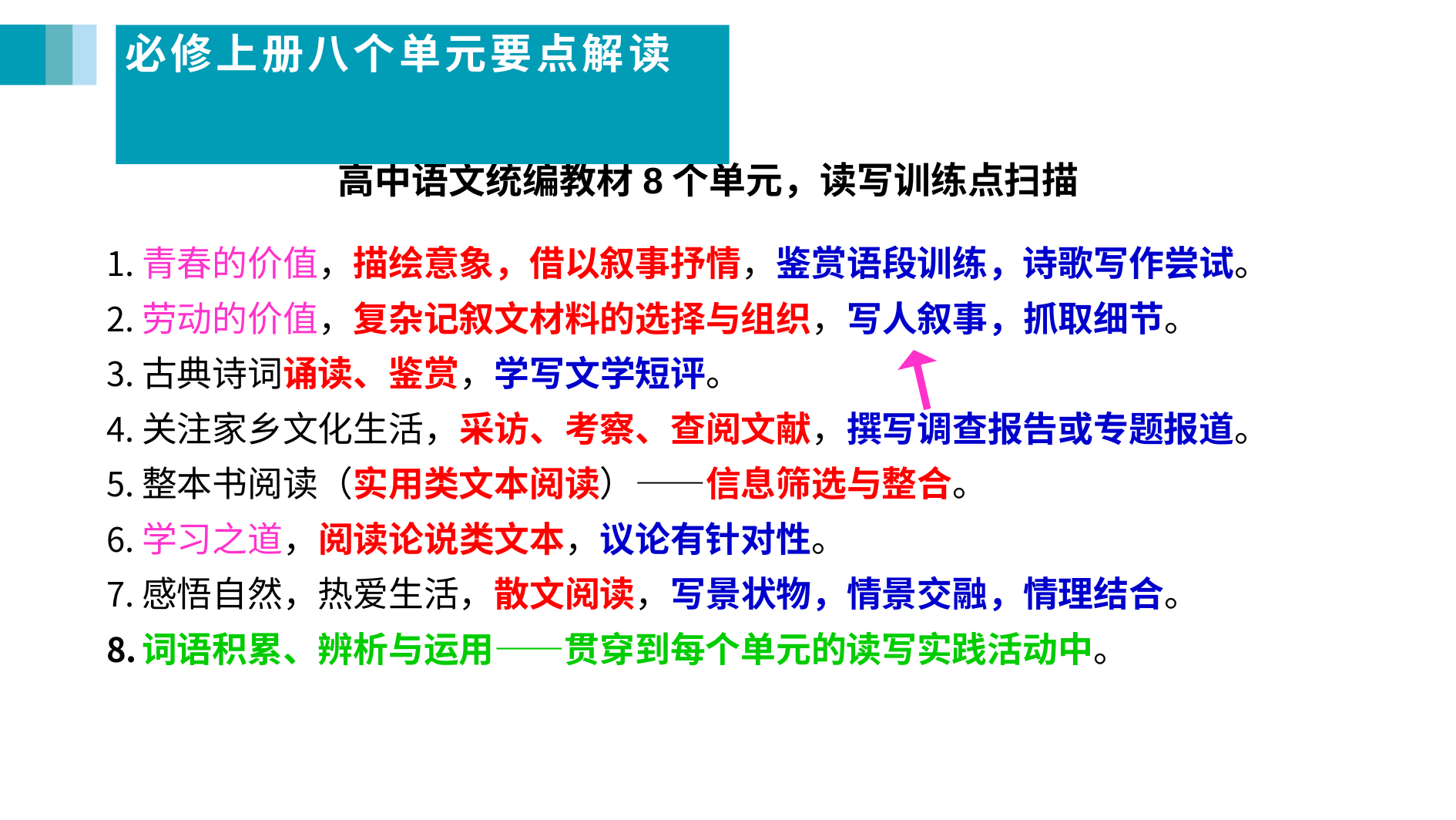

# 必修上册八个单元要点解读
高中语文统编教材8个单元，读写训练点扫描

青春的价值，描绘意象，借以叙事抒情，鉴赏语段训练，诗歌写作尝试。
劳动的价值，复杂记叙文材料的选择与组织，写人叙事，抓取细节。
古典诗词诵读、鉴赏，学写文学短评。
关注家乡文化生活，采访、考察、查阅文献，撰写调查报告或专题报道。
整本书阅读（实用类文本阅读）——信息筛选与整合。
学习之道，阅读论说类文本，议论有针对性。
感悟自然，热爱生活，散文阅读，写景状物，情景交融，情理结合。
词语积累、辨析与运用——贯穿到每个单元的读写实践活动中。